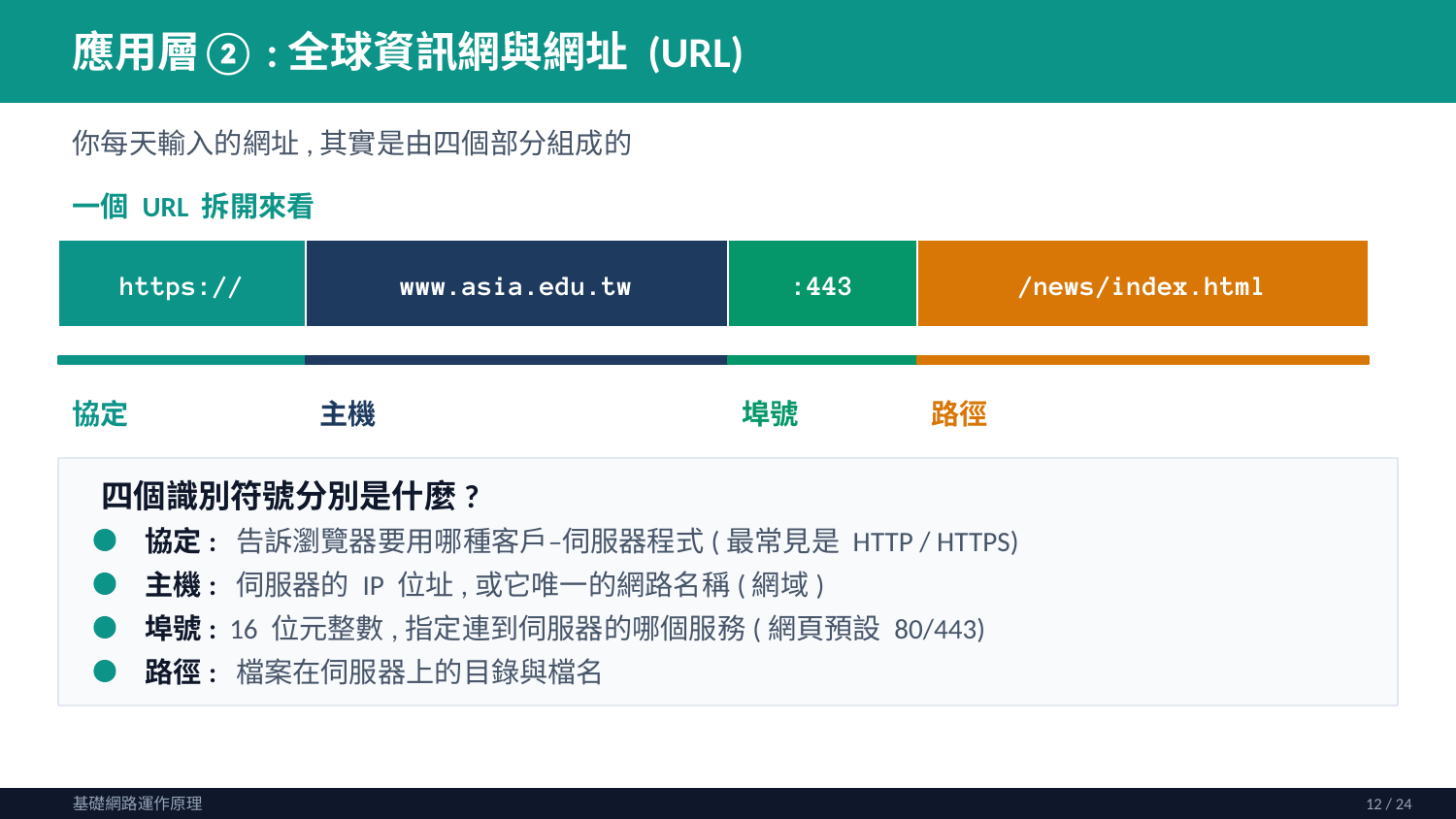

應用層②:全球資訊網與網址 (URL)
你每天輸入的網址,其實是由四個部分組成的
一個 URL 拆開來看

https://

www.asia.edu.tw

:443

/news/index.html

協定
主機
埠號
路徑

四個識別符號分別是什麼?
協定:  告訴瀏覽器要用哪種客戶–伺服器程式(最常見是 HTTP / HTTPS)

主機:  伺服器的 IP 位址,或它唯一的網路名稱(網域)

埠號:  16 位元整數,指定連到伺服器的哪個服務(網頁預設 80/443)

路徑:  檔案在伺服器上的目錄與檔名

基礎網路運作原理
12 / 24